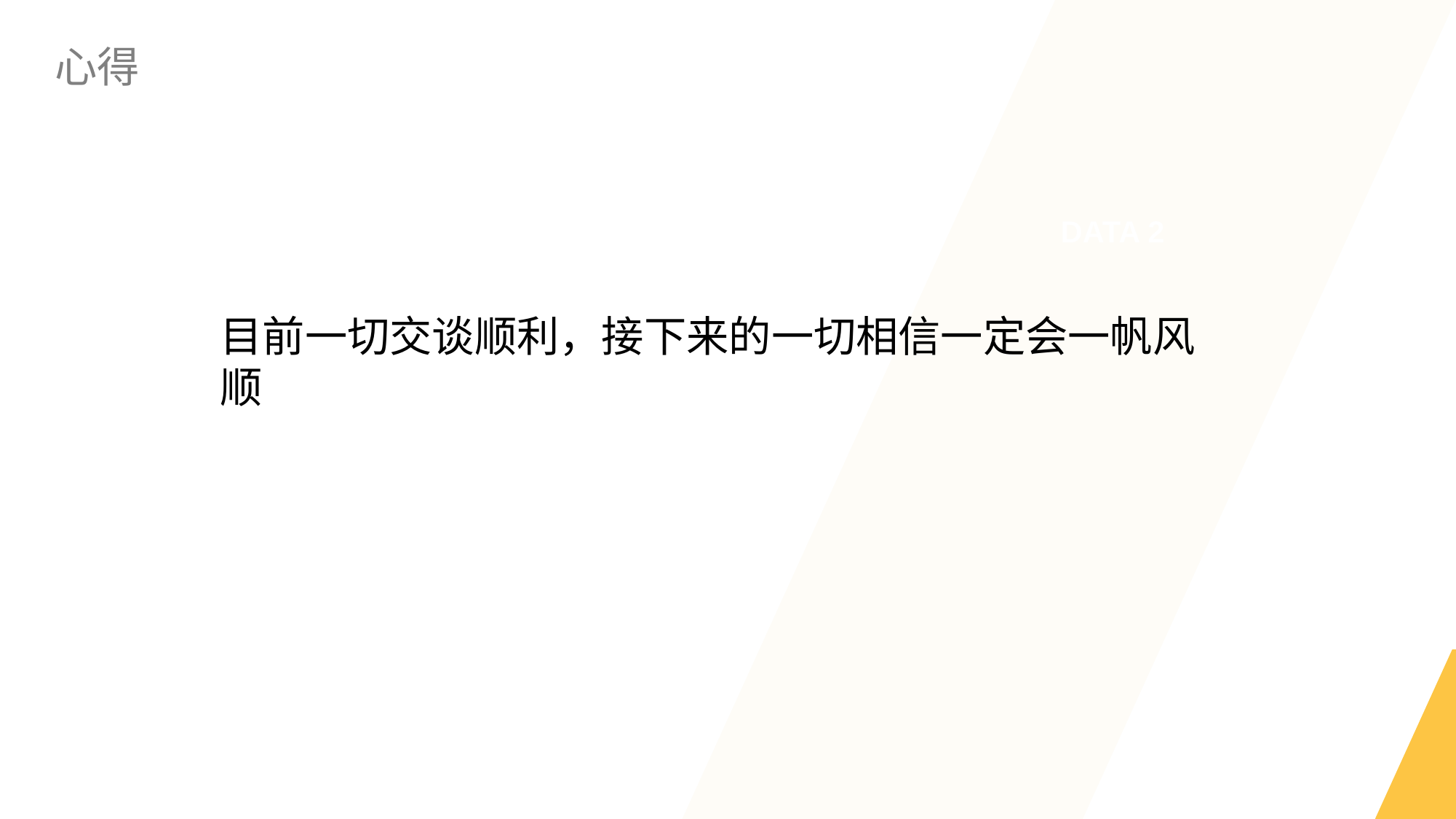

心得

DATA 1
DATA 2
目前一切交谈顺利，接下来的一切相信一定会一帆风顺
10